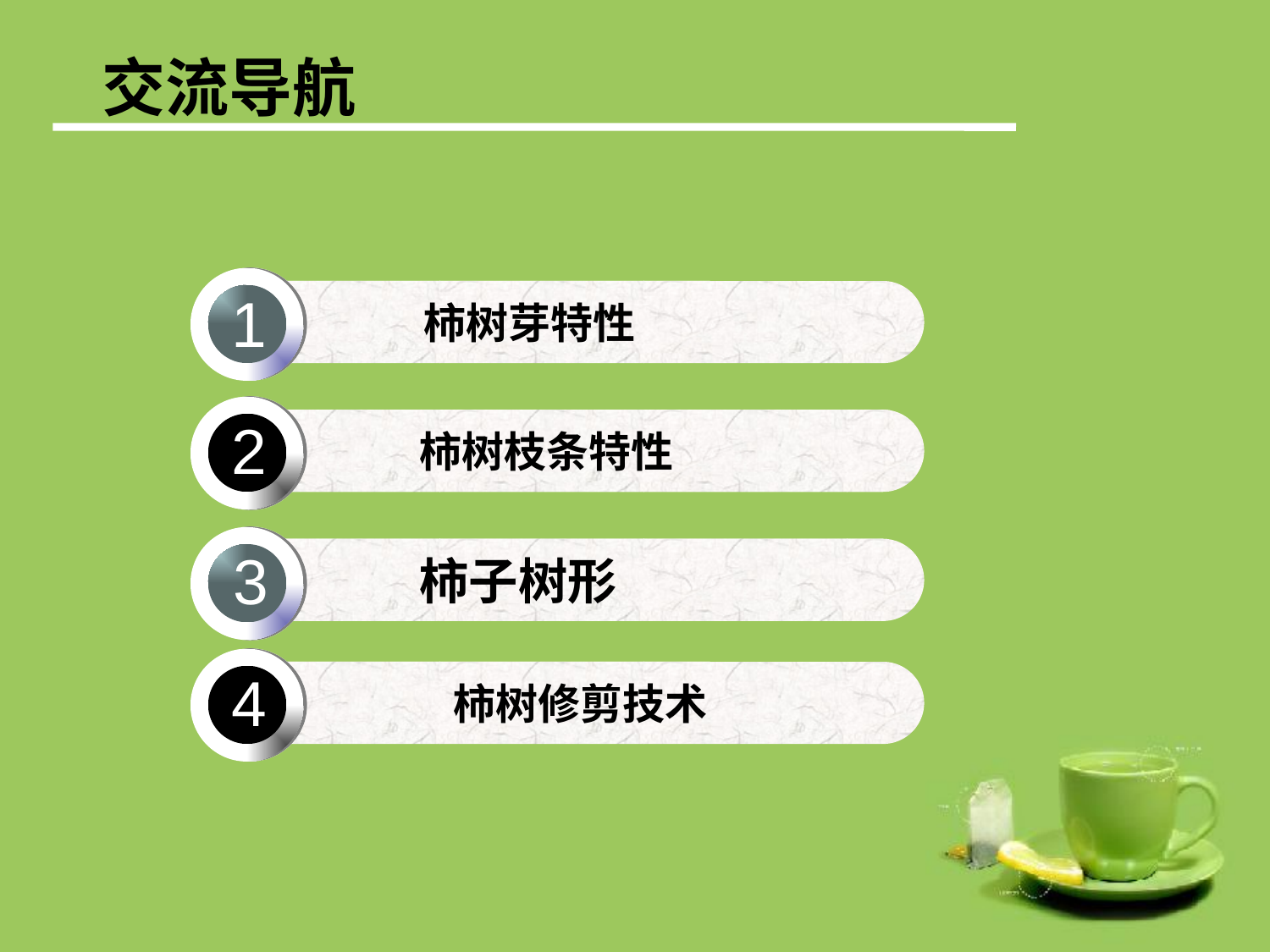

交流导航

                柿树芽特性

1

                     柿树枝条特性

2

                     柿子树形

3

  柿树修剪技术
4